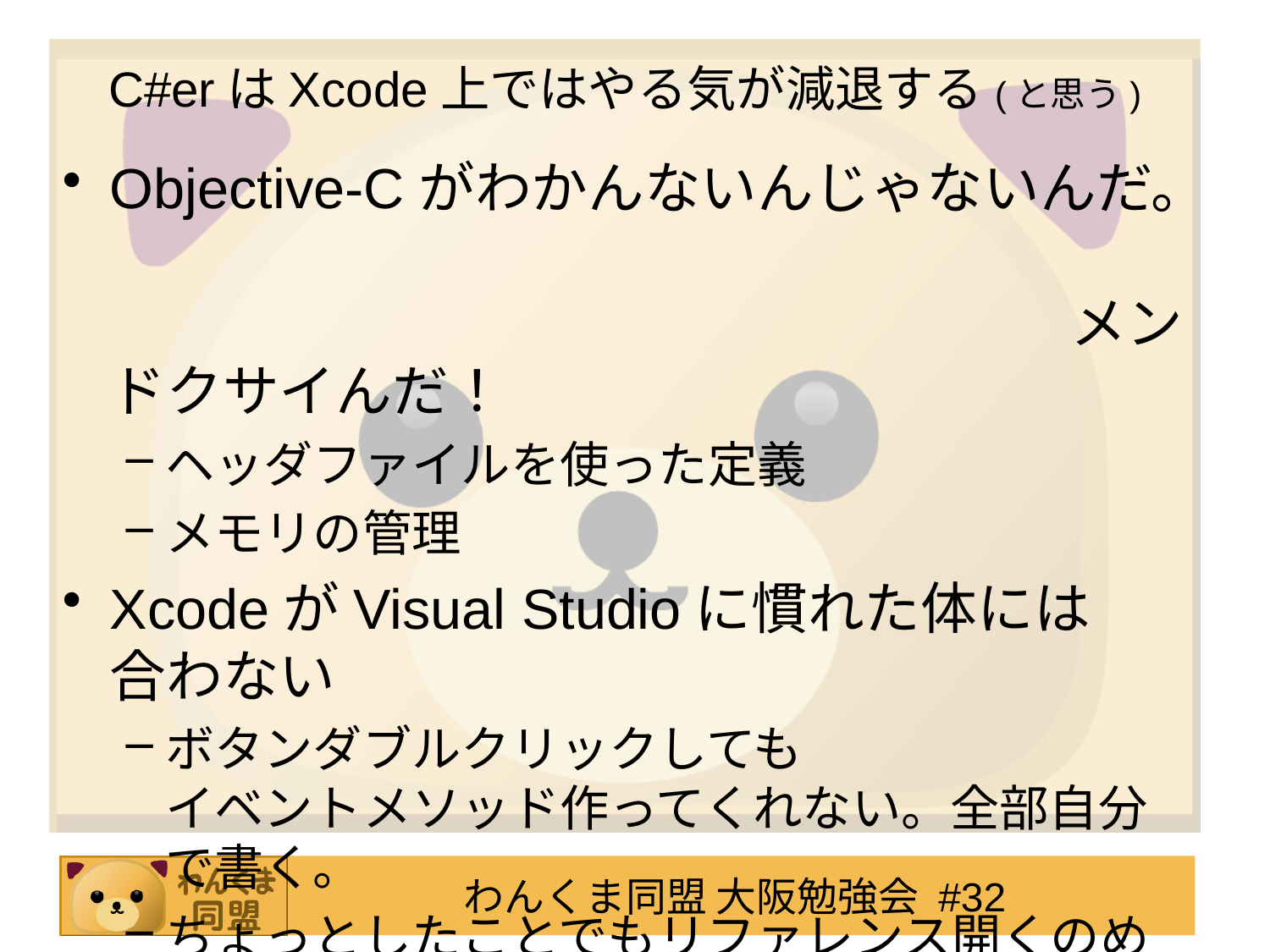

# C#erはXcode上ではやる気が減退する(と思う)
Objective-Cがわかんないんじゃないんだ。
　　　　　　　　　　　　　　　　　メンドクサイんだ！
ヘッダファイルを使った定義
メモリの管理
XcodeがVisual Studioに慣れた体には
合わない
ボタンダブルクリックしても
イベントメソッド作ってくれない。全部自分で書く。
ちょっとしたことでもリファレンス開くのめんどい